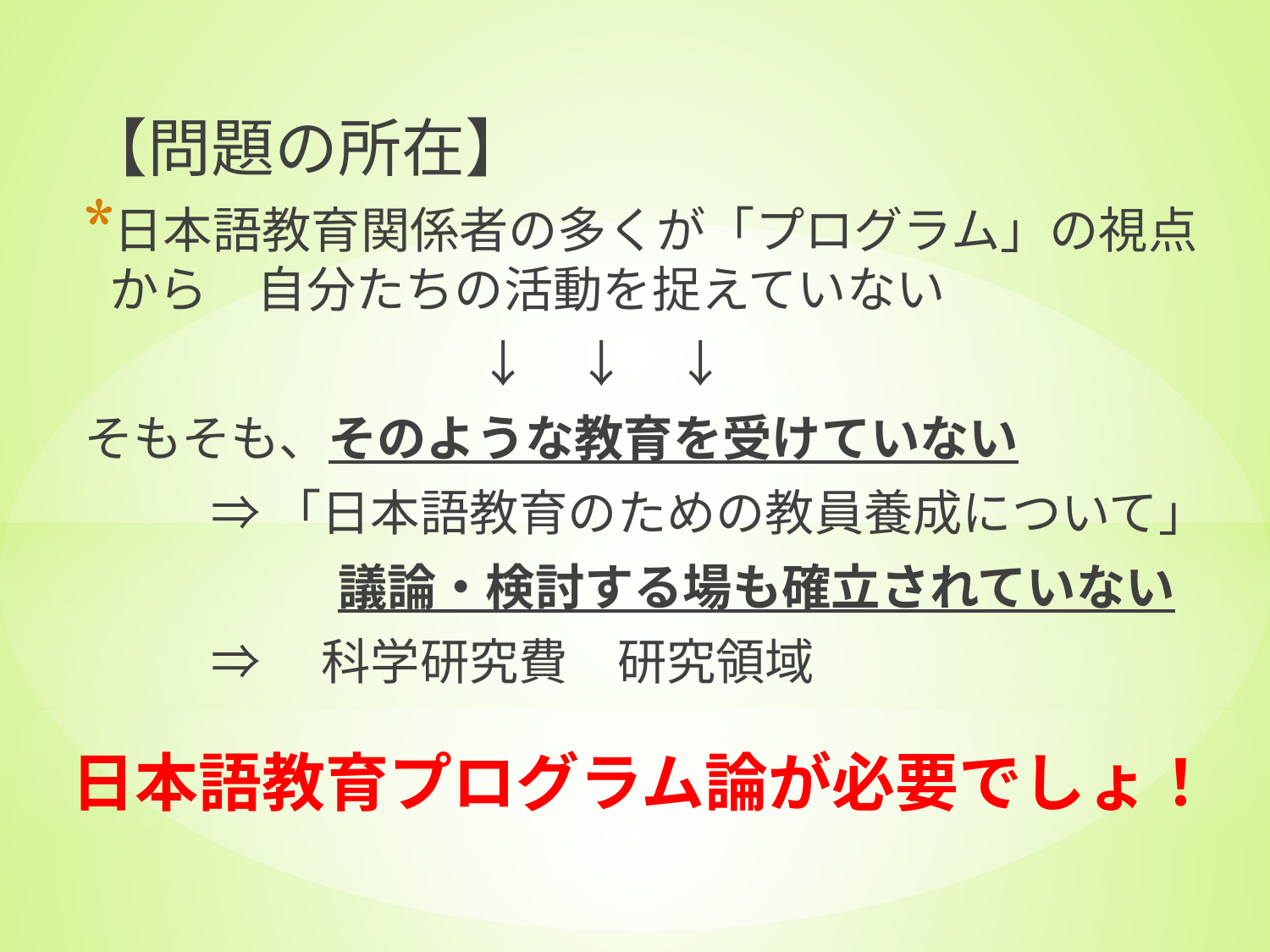

【問題の所在】
日本語教育関係者の多くが「プログラム」の視点から　自分たちの活動を捉えていない
　　　　　　　　↓　↓　↓
そもそも、そのような教育を受けていない
	⇒「日本語教育のための教員養成について」
		議論・検討する場も確立されていない
	⇒　科学研究費　研究領域
# 日本語教育プログラム論が必要でしょ！